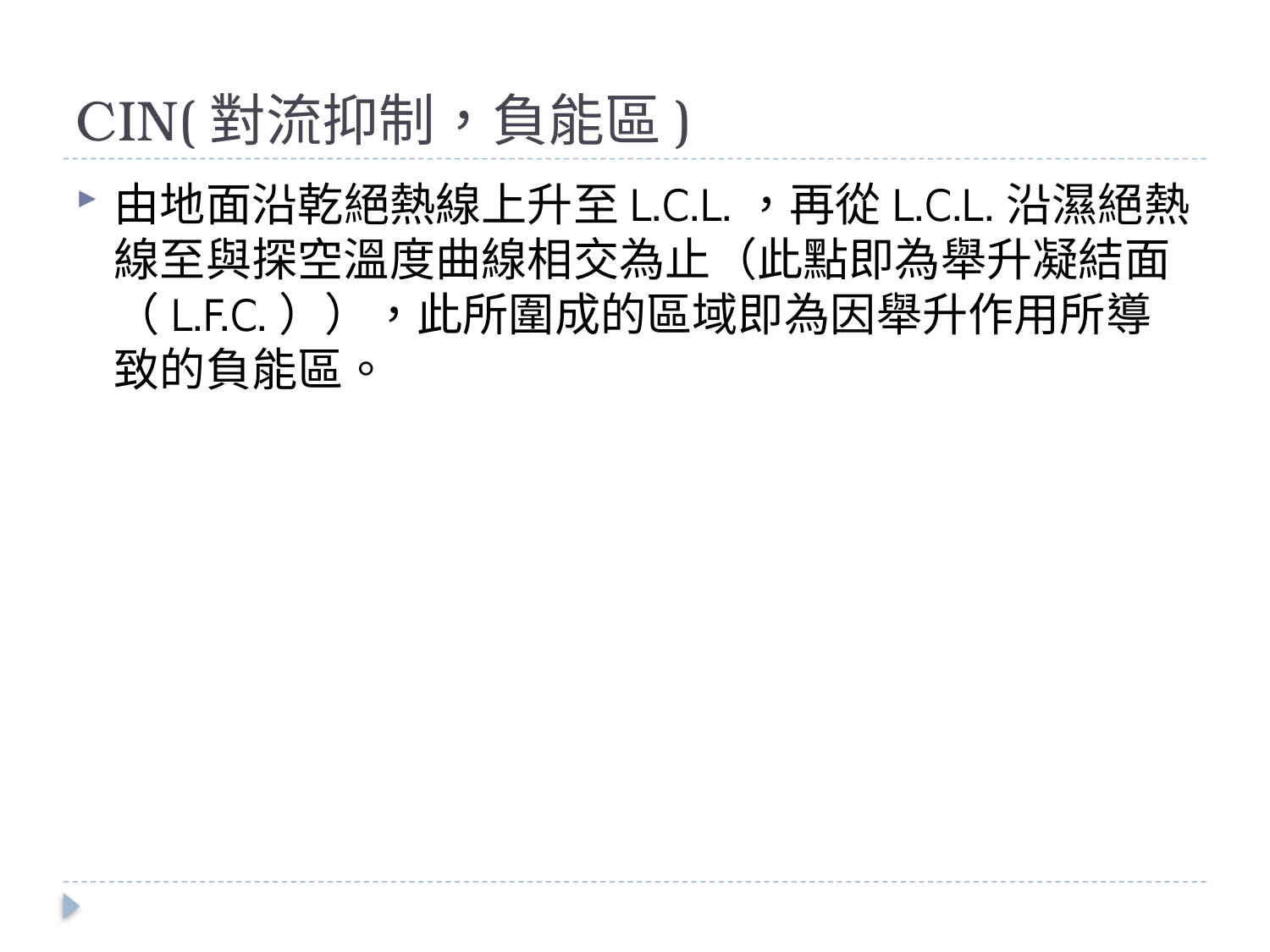

# CIN(對流抑制，負能區)
由地面沿乾絕熱線上升至L.C.L.，再從L.C.L.沿濕絕熱線至與探空溫度曲線相交為止（此點即為舉升凝結面（L.F.C.）），此所圍成的區域即為因舉升作用所導致的負能區。